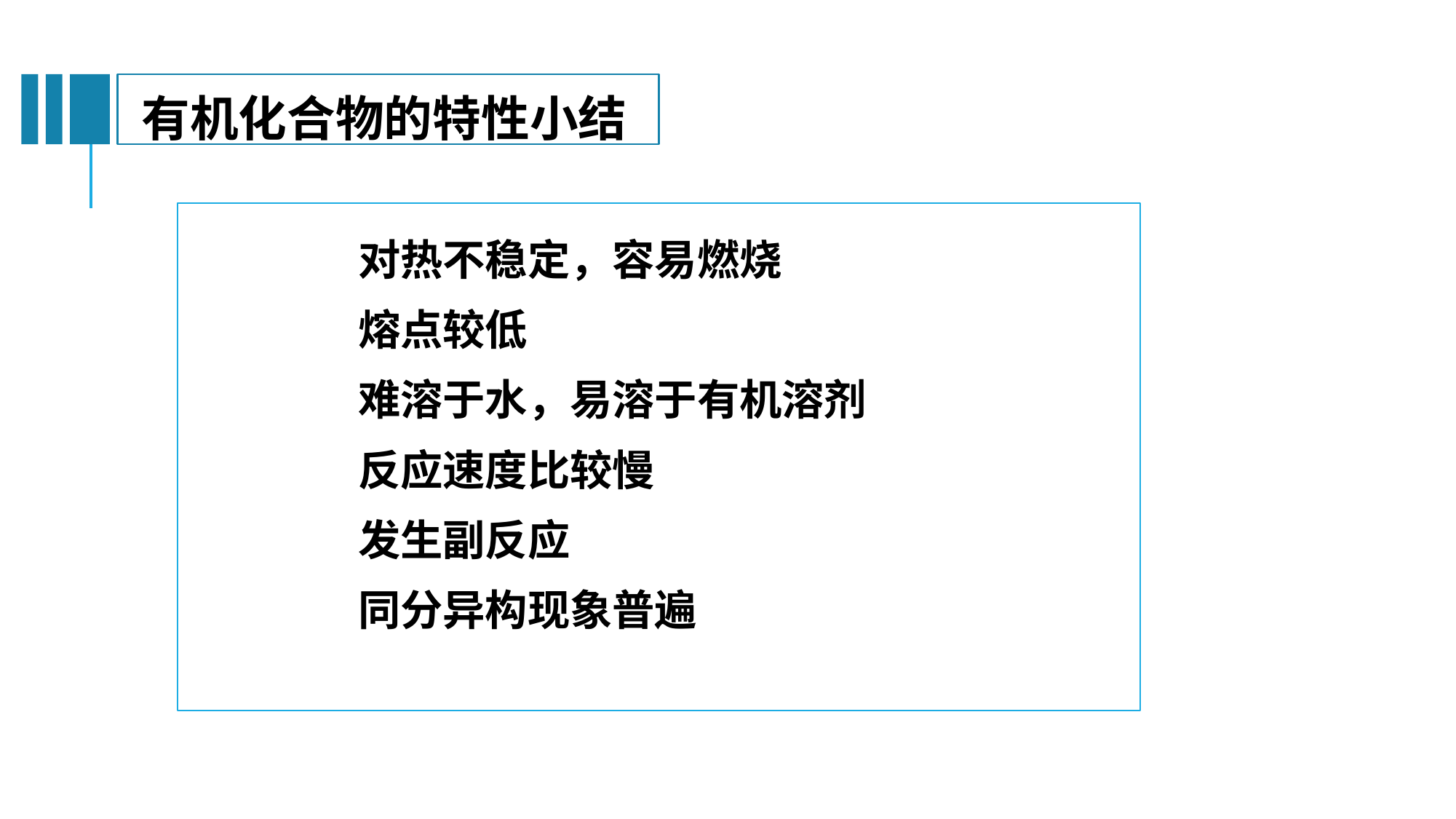

有机化合物的特性小结

对热不稳定，容易燃烧
熔点较低
难溶于水，易溶于有机溶剂
反应速度比较慢
发生副反应
同分异构现象普遍